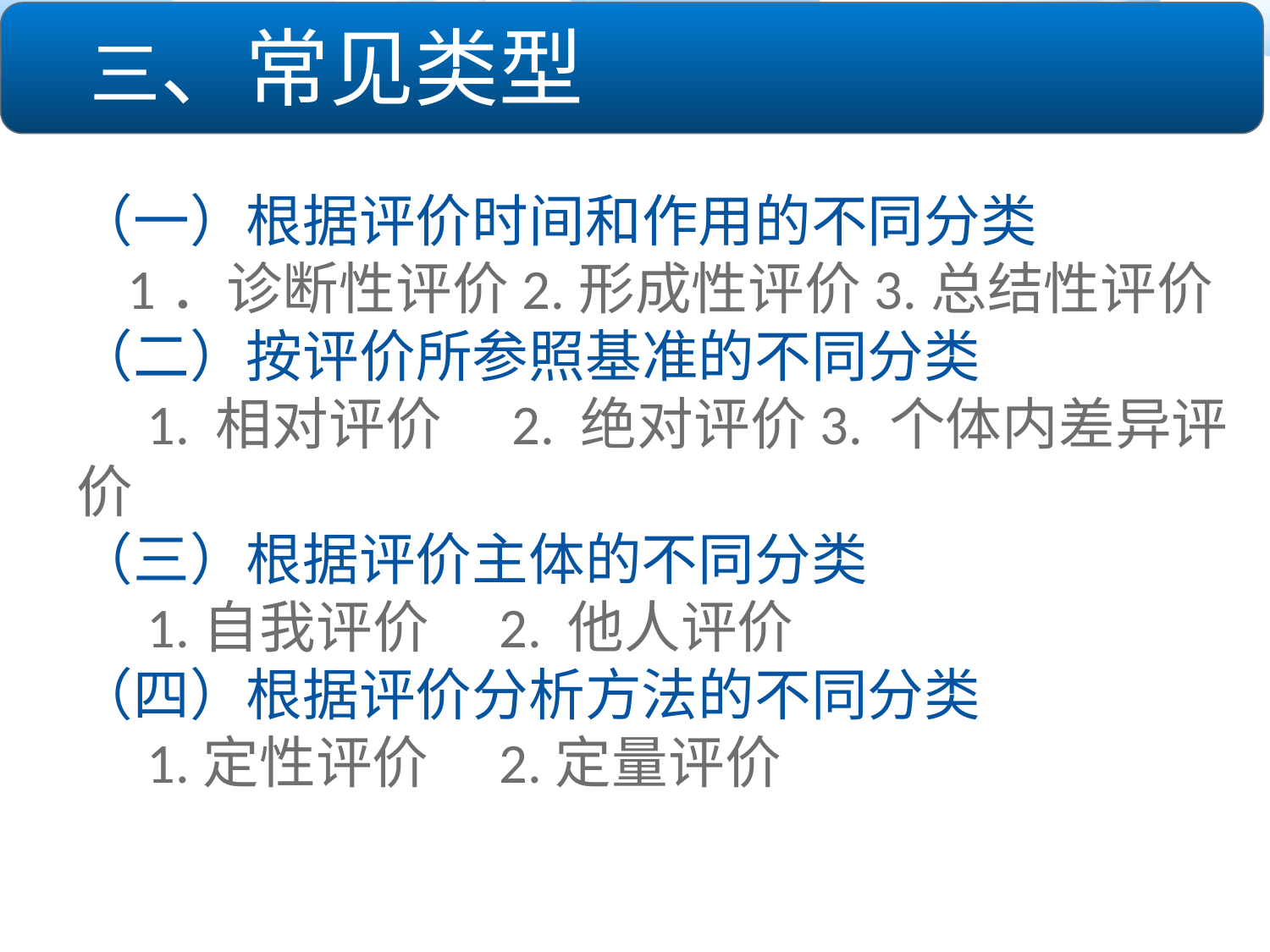

三、常见类型
（一）根据评价时间和作用的不同分类
    1．诊断性评价2.形成性评价3.总结性评价
（二）按评价所参照基准的不同分类
　1. 相对评价　2. 绝对评价3. 个体内差异评价
（三）根据评价主体的不同分类
　1.自我评价　2. 他人评价
（四）根据评价分析方法的不同分类
　1.定性评价　2.定量评价